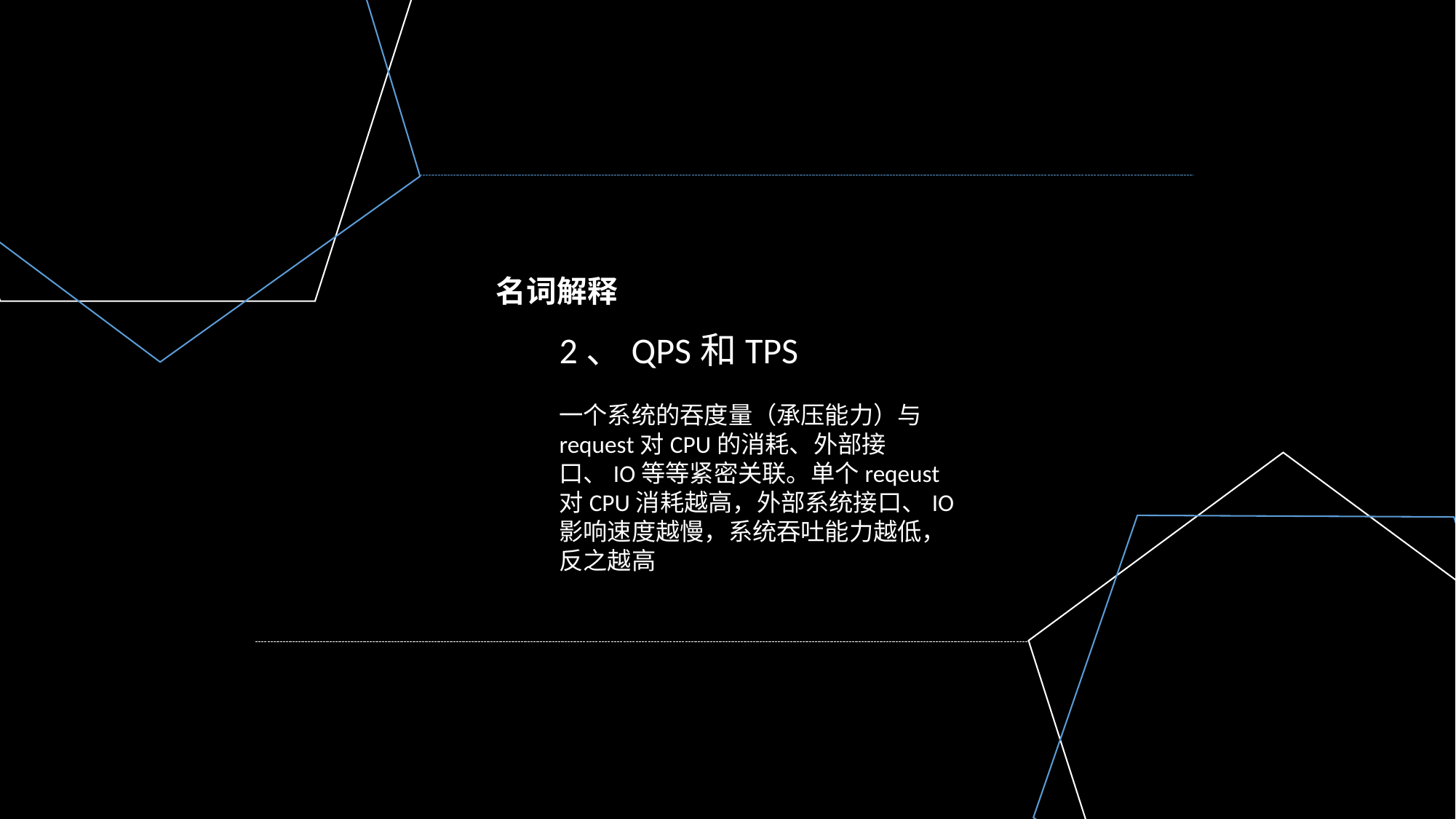

名词解释
2、QPS和TPS

一个系统的吞度量（承压能力）与request对CPU的消耗、外部接口、IO等等紧密关联。单个reqeust 对CPU消耗越高，外部系统接口、IO影响速度越慢，系统吞吐能力越低，反之越高